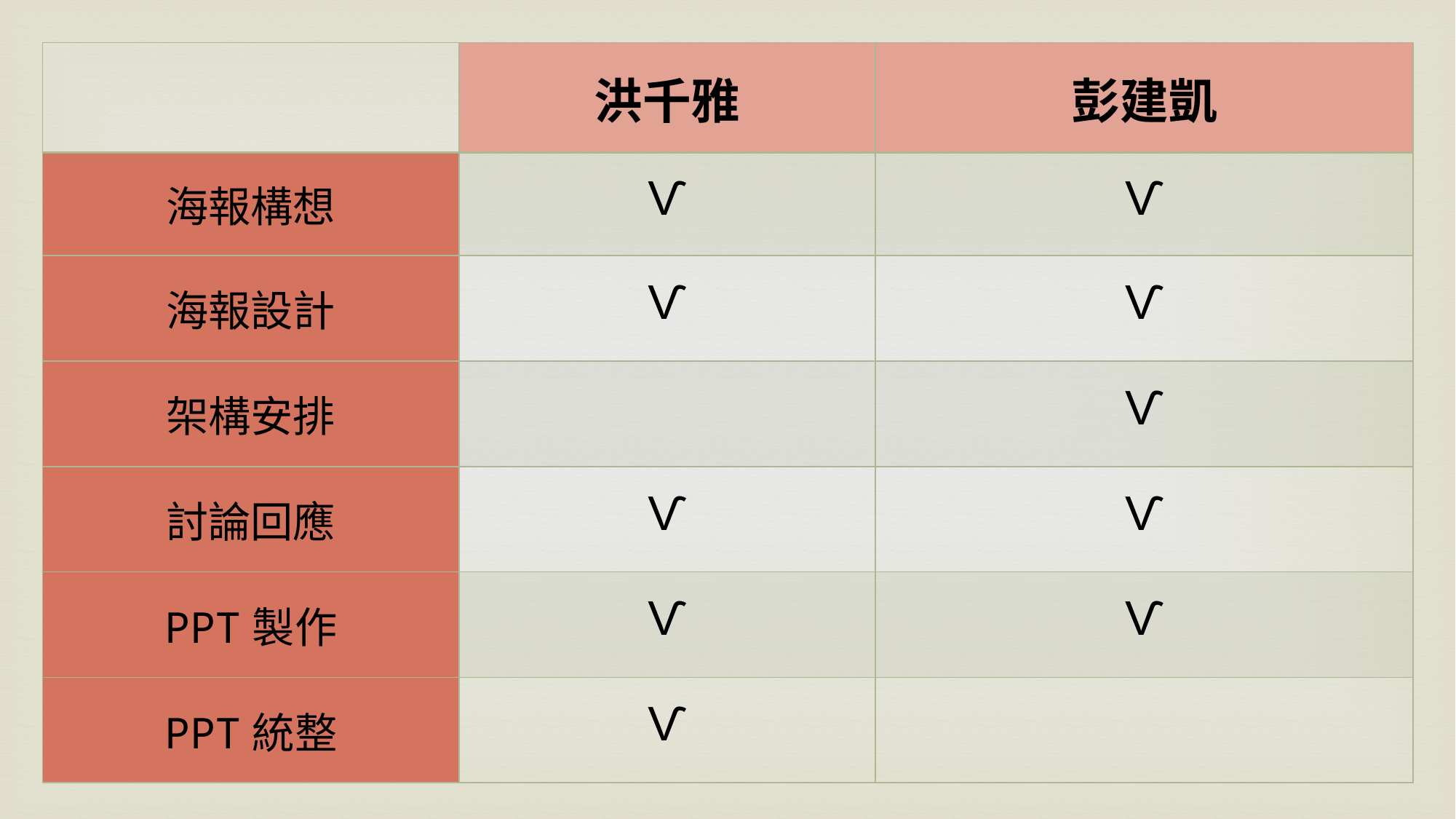

|  | 洪千雅 | 彭建凱 |
| --- | --- | --- |
| 海報構想 | Ѵ | Ѵ |
| 海報設計 | Ѵ | Ѵ |
| 架構安排 |  | Ѵ |
| 討論回應 | Ѵ | Ѵ |
| PPT製作 | Ѵ | Ѵ |
| PPT統整 | Ѵ |  |